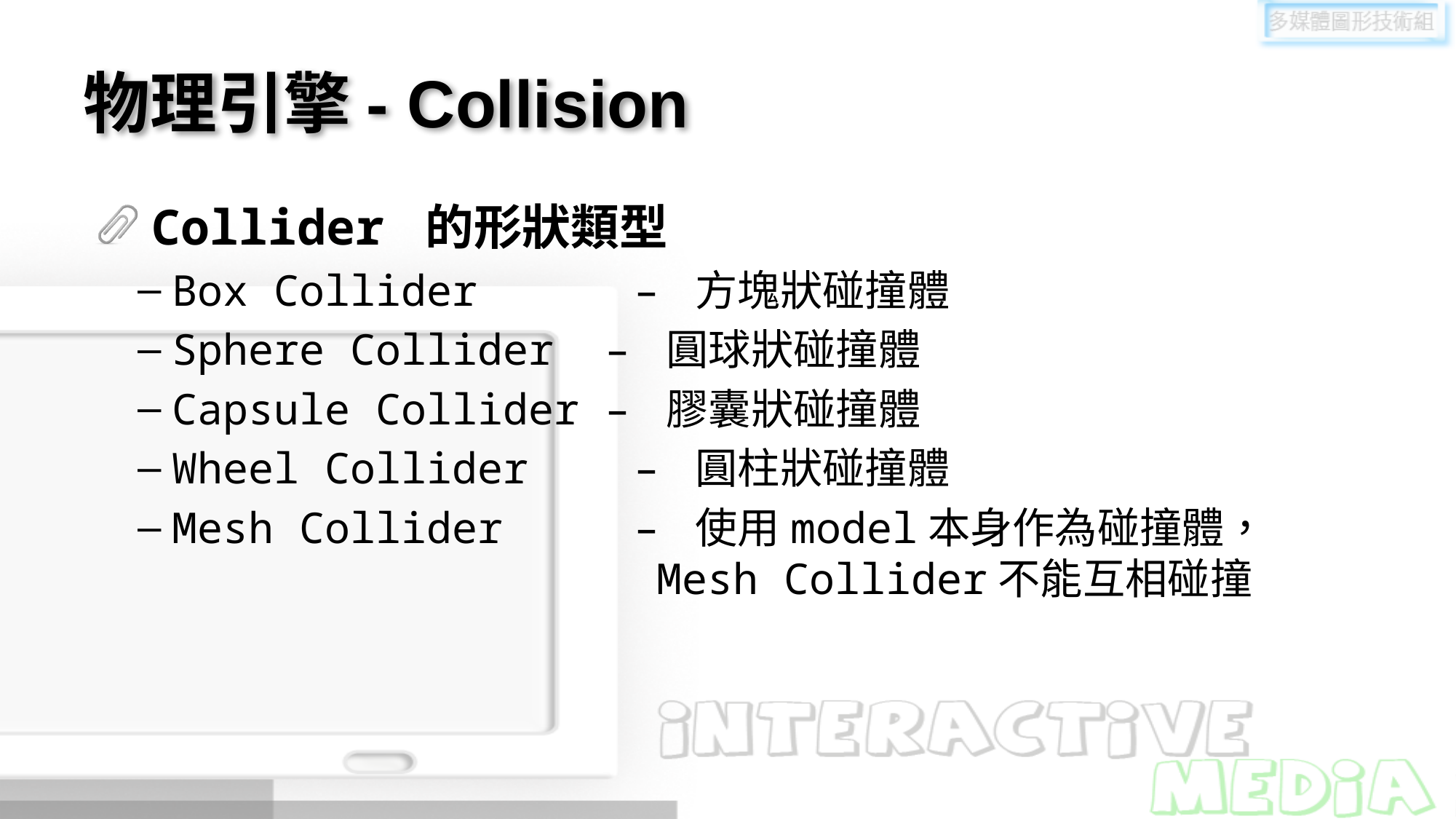

# 物理引擎- Collision
Collider 的形狀類型
Box Collider 	 – 方塊狀碰撞體
Sphere Collider  – 圓球狀碰撞體
Capsule Collider – 膠囊狀碰撞體
Wheel Collider 	 – 圓柱狀碰撞體
Mesh Collider 	 – 使用model本身作為碰撞體，   				    Mesh Collider不能互相碰撞